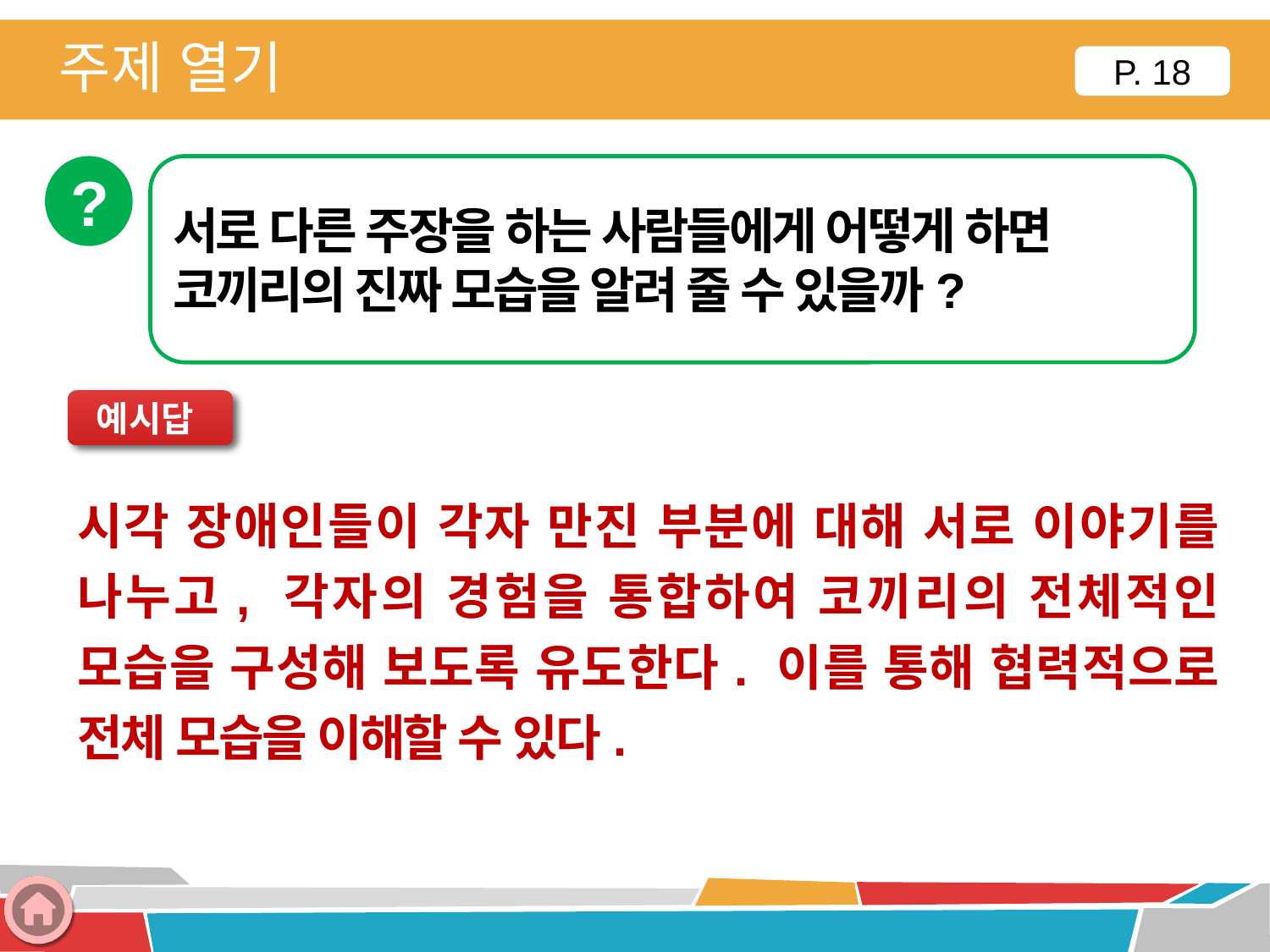

주제 열기
P. 18
?
서로 다른 주장을 하는 사람들에게 어떻게 하면
코끼리의 진짜 모습을 알려 줄 수 있을까?
예시답
시각 장애인들이 각자 만진 부분에 대해 서로 이야기를 나누고, 각자의 경험을 통합하여 코끼리의 전체적인 모습을 구성해 보도록 유도한다. 이를 통해 협력적으로 전체 모습을 이해할 수 있다.